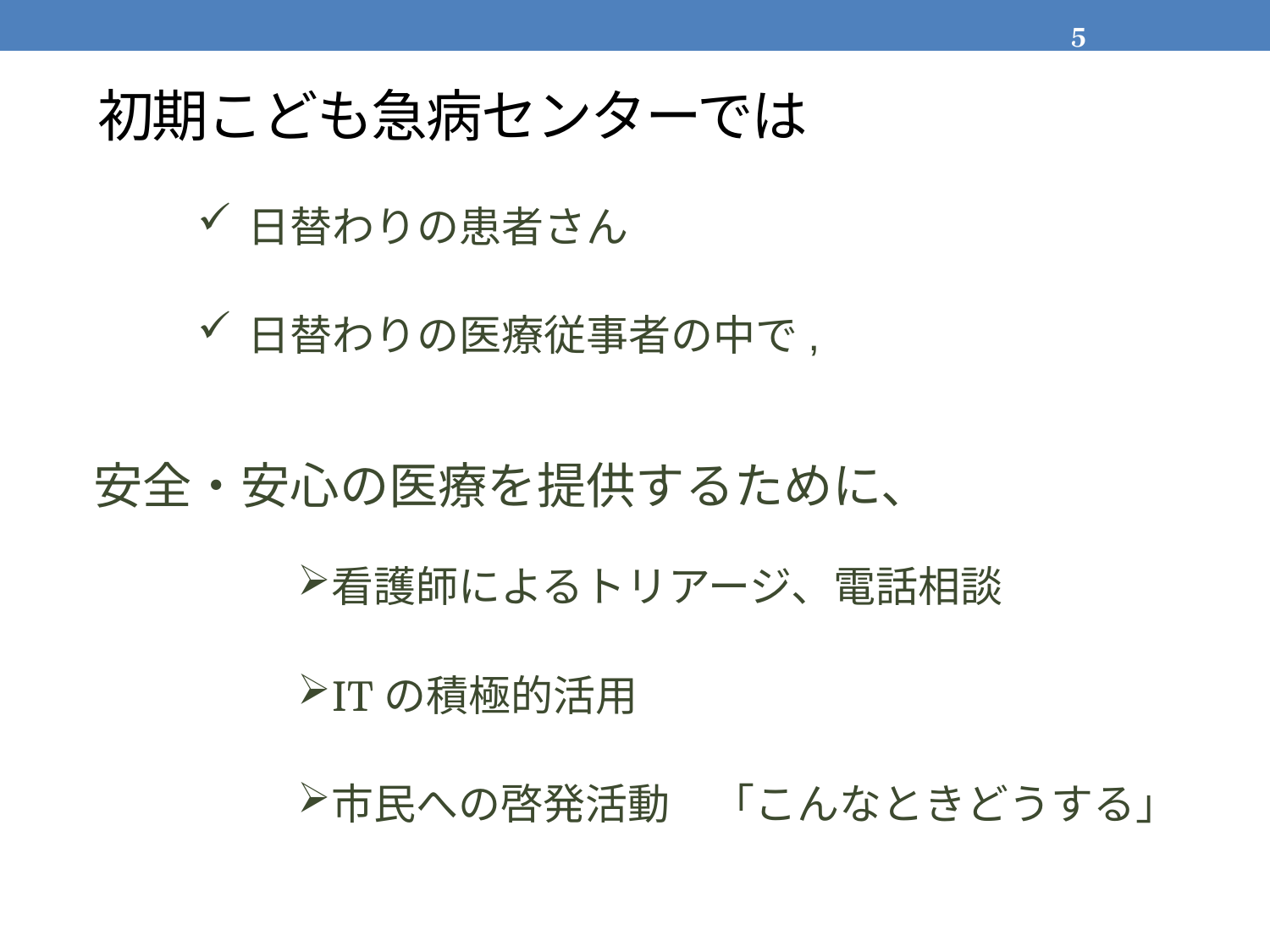

5
# 初期こども急病センターでは
日替わりの患者さん
日替わりの医療従事者の中で,
安全・安心の医療を提供するために、
看護師によるトリアージ、電話相談
ITの積極的活用
市民への啓発活動　「こんなときどうする」